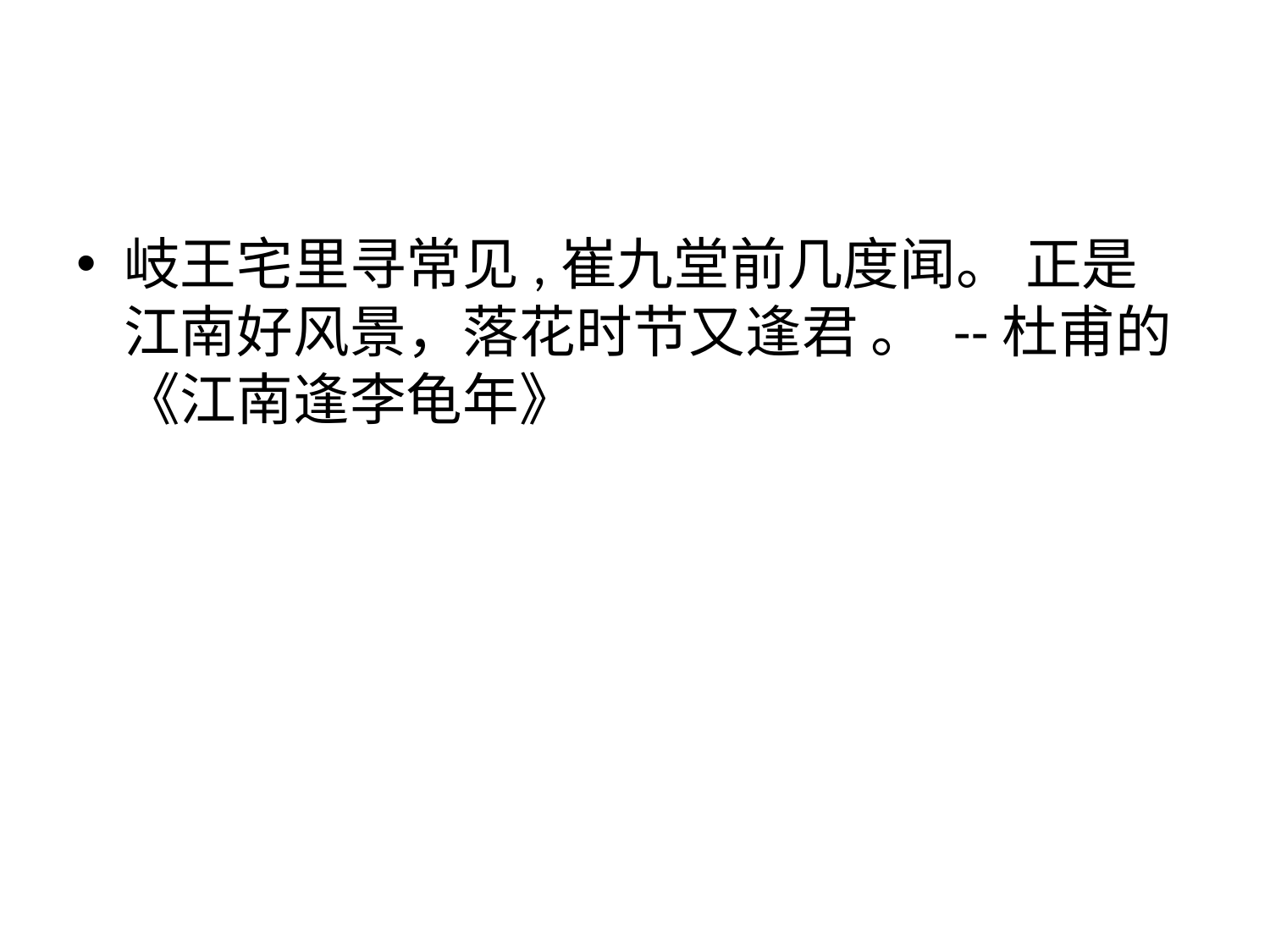

#
岐王宅里寻常见,崔九堂前几度闻。 正是江南好风景，落花时节又逢君 。 --杜甫的《江南逢李龟年》